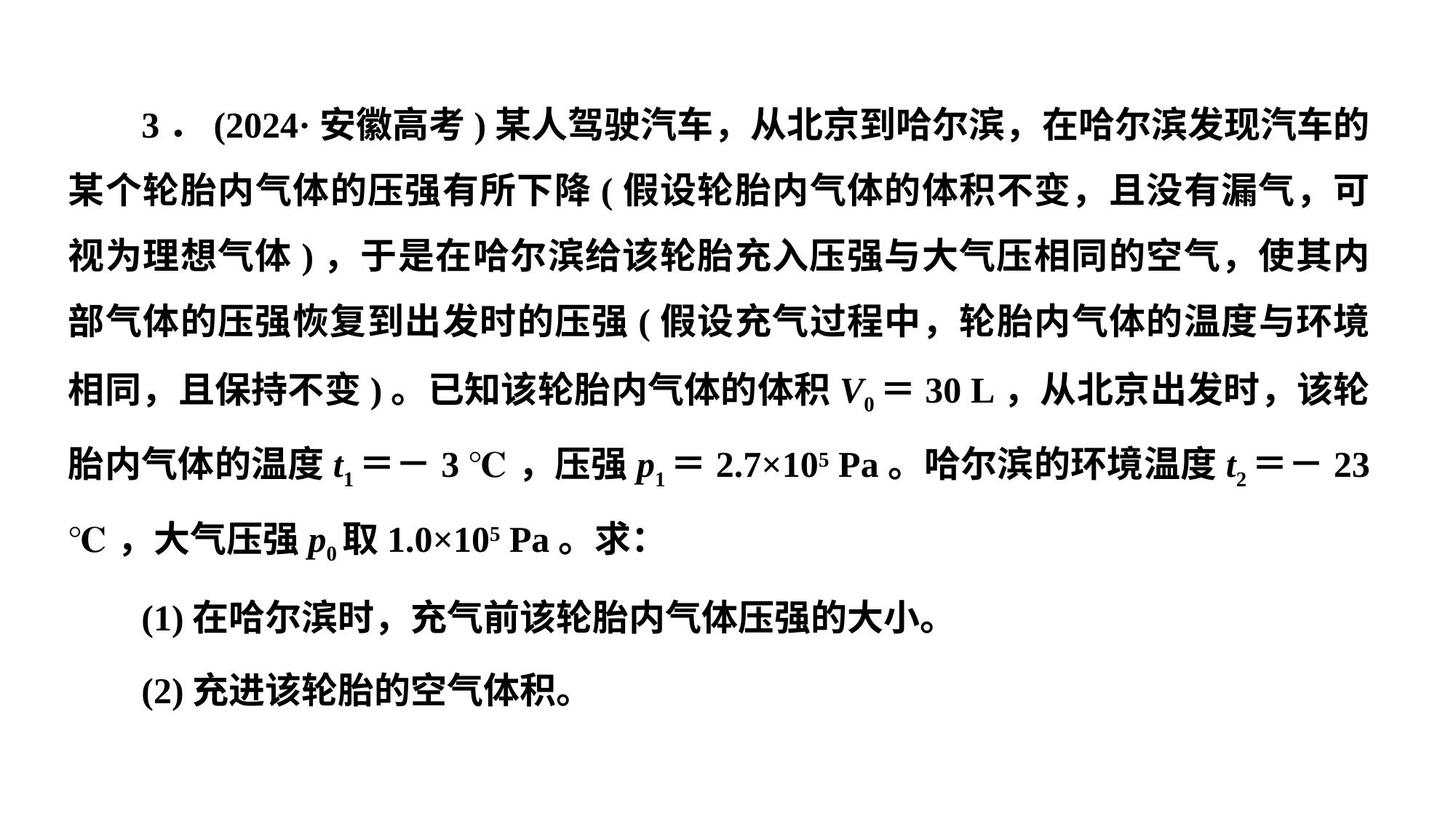

3．(2024·安徽高考)某人驾驶汽车，从北京到哈尔滨，在哈尔滨发现汽车的某个轮胎内气体的压强有所下降(假设轮胎内气体的体积不变，且没有漏气，可视为理想气体)，于是在哈尔滨给该轮胎充入压强与大气压相同的空气，使其内部气体的压强恢复到出发时的压强(假设充气过程中，轮胎内气体的温度与环境相同，且保持不变)。已知该轮胎内气体的体积V0＝30 L，从北京出发时，该轮胎内气体的温度t1＝－3 ℃，压强p1＝2.7×105 Pa。哈尔滨的环境温度t2＝－23 ℃，大气压强p0取1.0×105 Pa。求：
(1)在哈尔滨时，充气前该轮胎内气体压强的大小。
(2)充进该轮胎的空气体积。